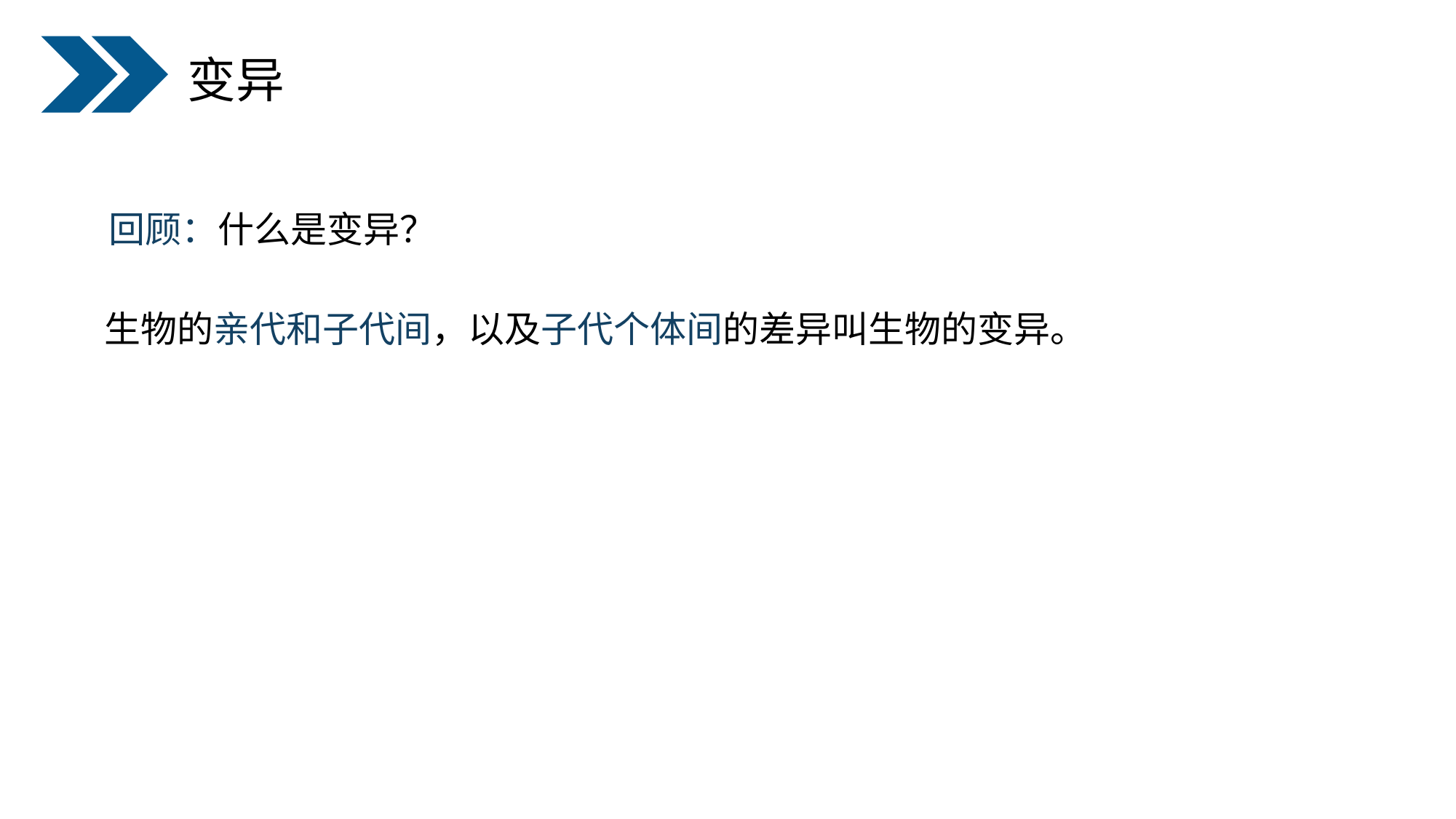

变异
  回顾：什么是变异？
  生物的亲代和子代间，以及子代个体间的差异叫生物的变异。